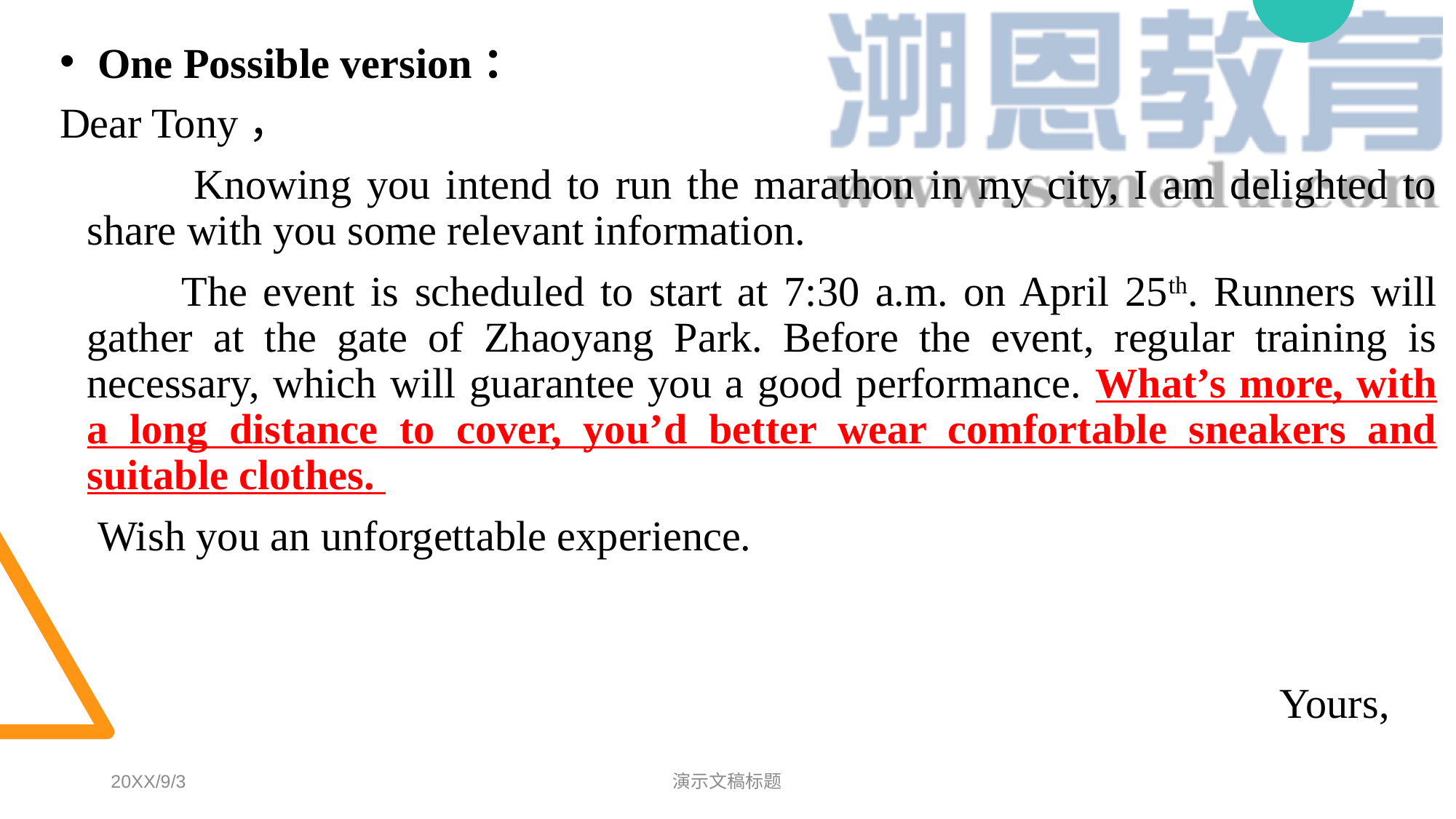

One Possible version：
Dear Tony，
       Knowing you intend to run the marathon in my city, I am delighted to share with you some relevant information.
      The event is scheduled to start at 7:30 a.m. on April 25th. Runners will gather at the gate of Zhaoyang Park. Before the event, regular training is necessary, which will guarantee you a good performance. What’s more, with a long distance to cover, you’d better wear comfortable sneakers and suitable clothes.
 Wish you an unforgettable experience.

                                                                                                                 Yours,

                                                                                                                 Li Hua

20XX/9/3
演示文稿标题
14